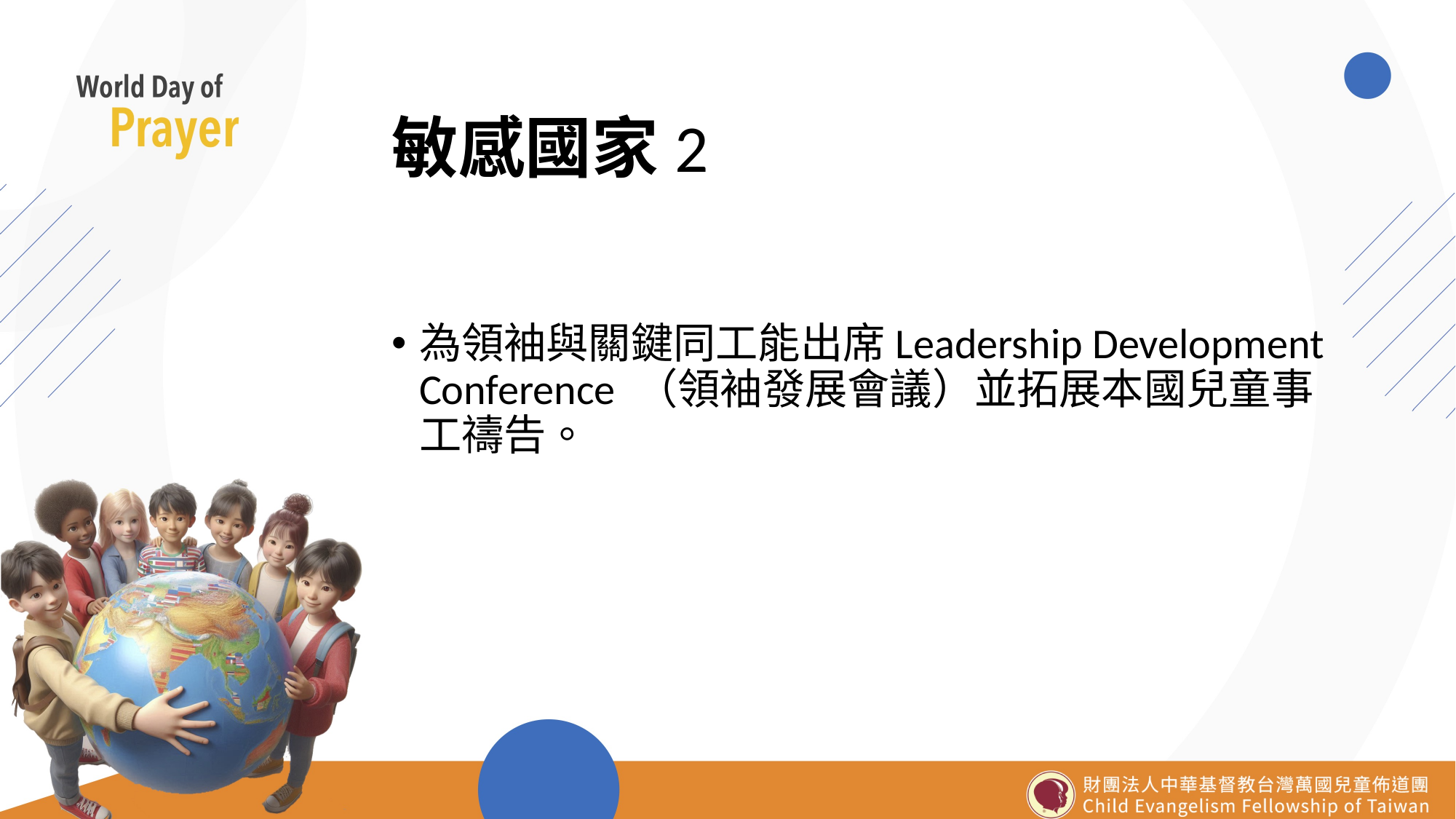

# 敏感國家2
為領袖與關鍵同工能出席Leadership Development Conference （領袖發展會議）並拓展本國兒童事工禱告。